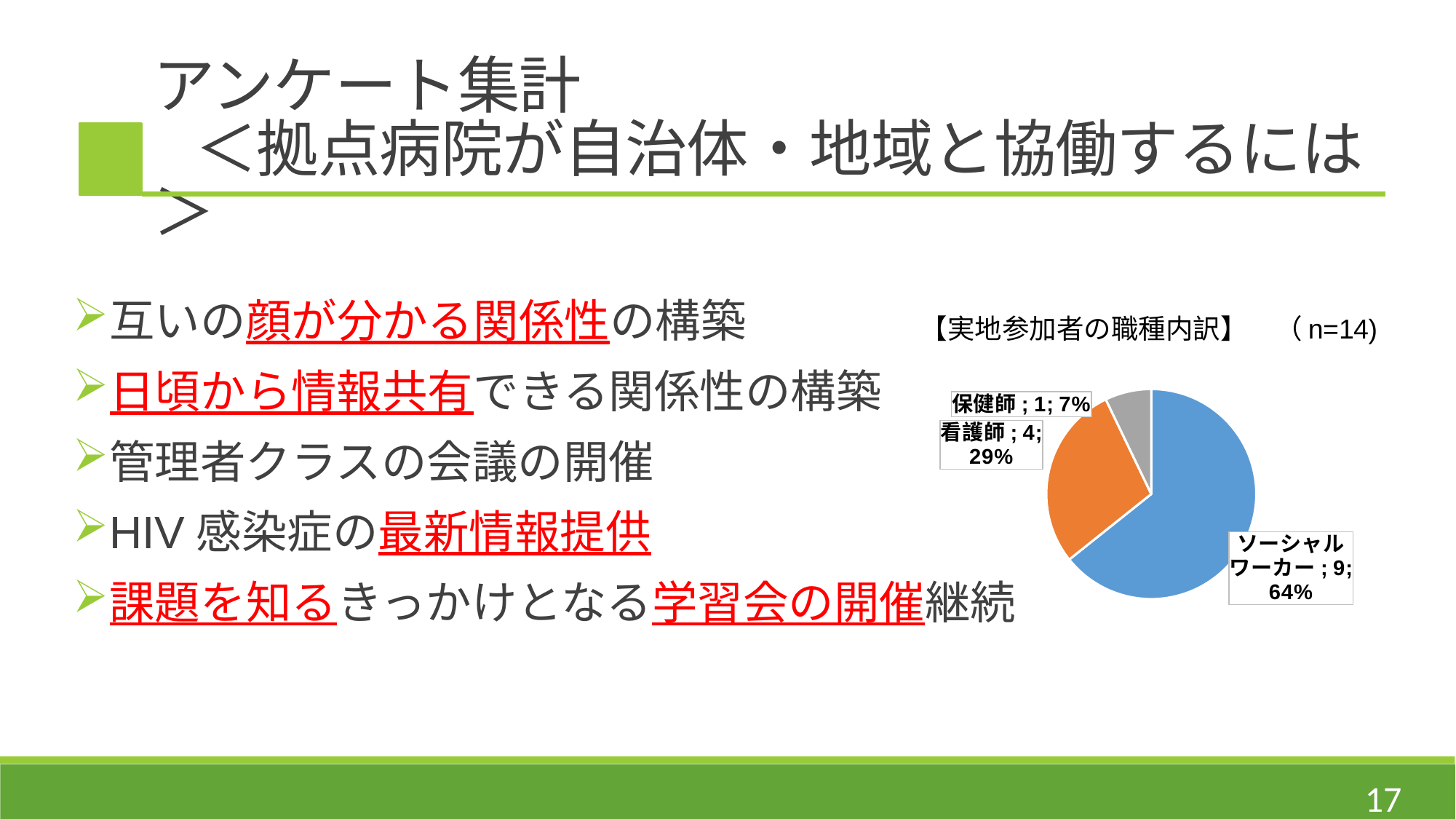

アンケート集計
  ＜拠点病院が自治体・地域と協働するには＞

互いの顔が分かる関係性の構築
日頃から情報共有できる関係性の構築
管理者クラスの会議の開催
HIV感染症の最新情報提供
課題を知るきっかけとなる学習会の開催継続

### Chart:

| Category | 【実地参加者の職種内訳】　（n=14) |
|---|---|
| ソーシャルワーカー | 9.0 |
| 看護師 | 4.0 |
| 保健師 | 1.0 |
17